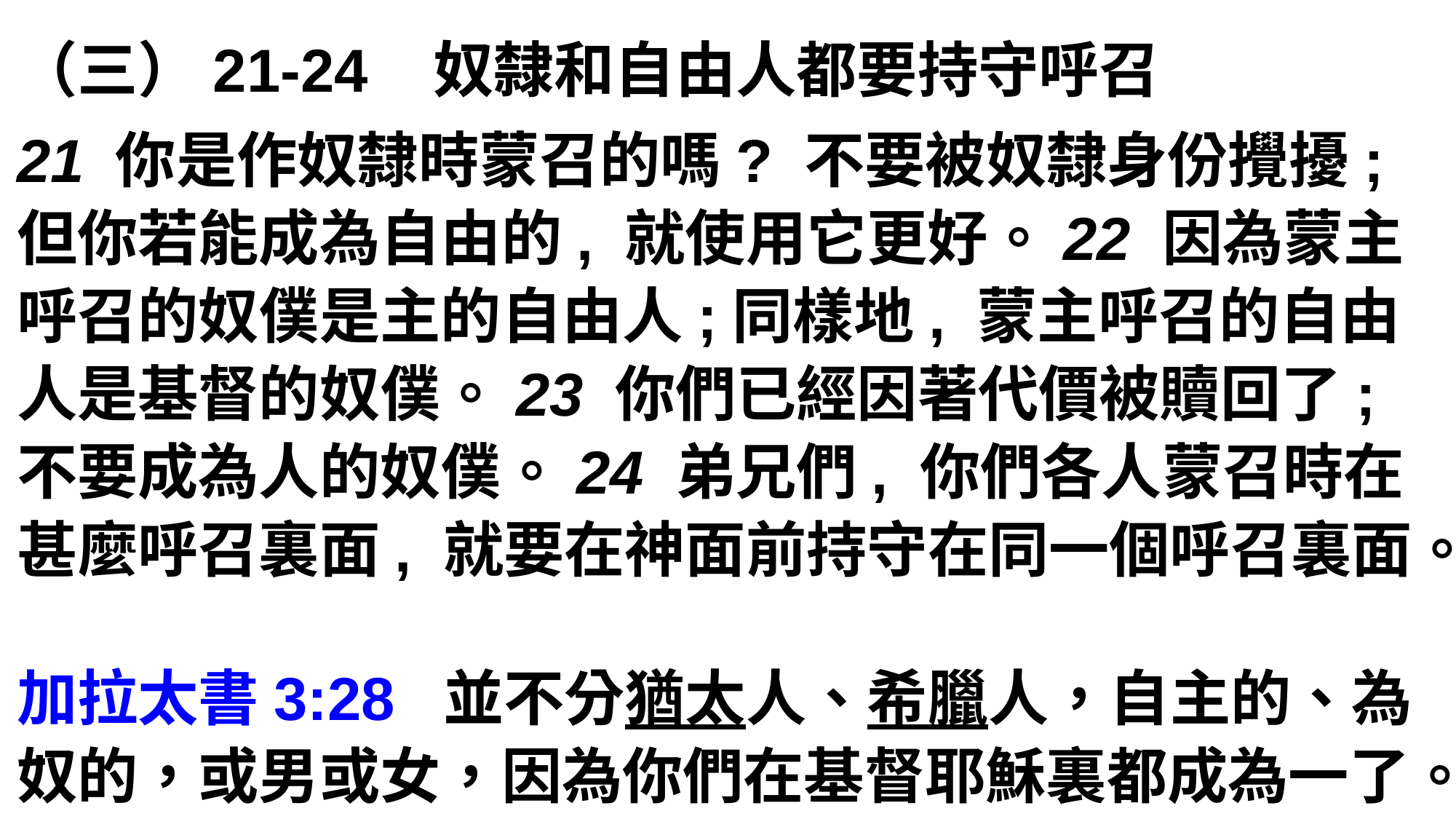

（三）21-24   奴隸和自由人都要持守呼召
21 你是作奴隸時蒙召的嗎? 不要被奴隸身份攪擾; 但你若能成為自由的, 就使用它更好。22 因為蒙主呼召的奴僕是主的自由人;同樣地, 蒙主呼召的自由人是基督的奴僕。23 你們已經因著代價被贖回了; 不要成為人的奴僕。24 弟兄們, 你們各人蒙召時在甚麼呼召裏面, 就要在神面前持守在同一個呼召裏面。

加拉太書3:28  並不分猶太人、希臘人，自主的、為奴的，或男或女，因為你們在基督耶穌裏都成為一了。